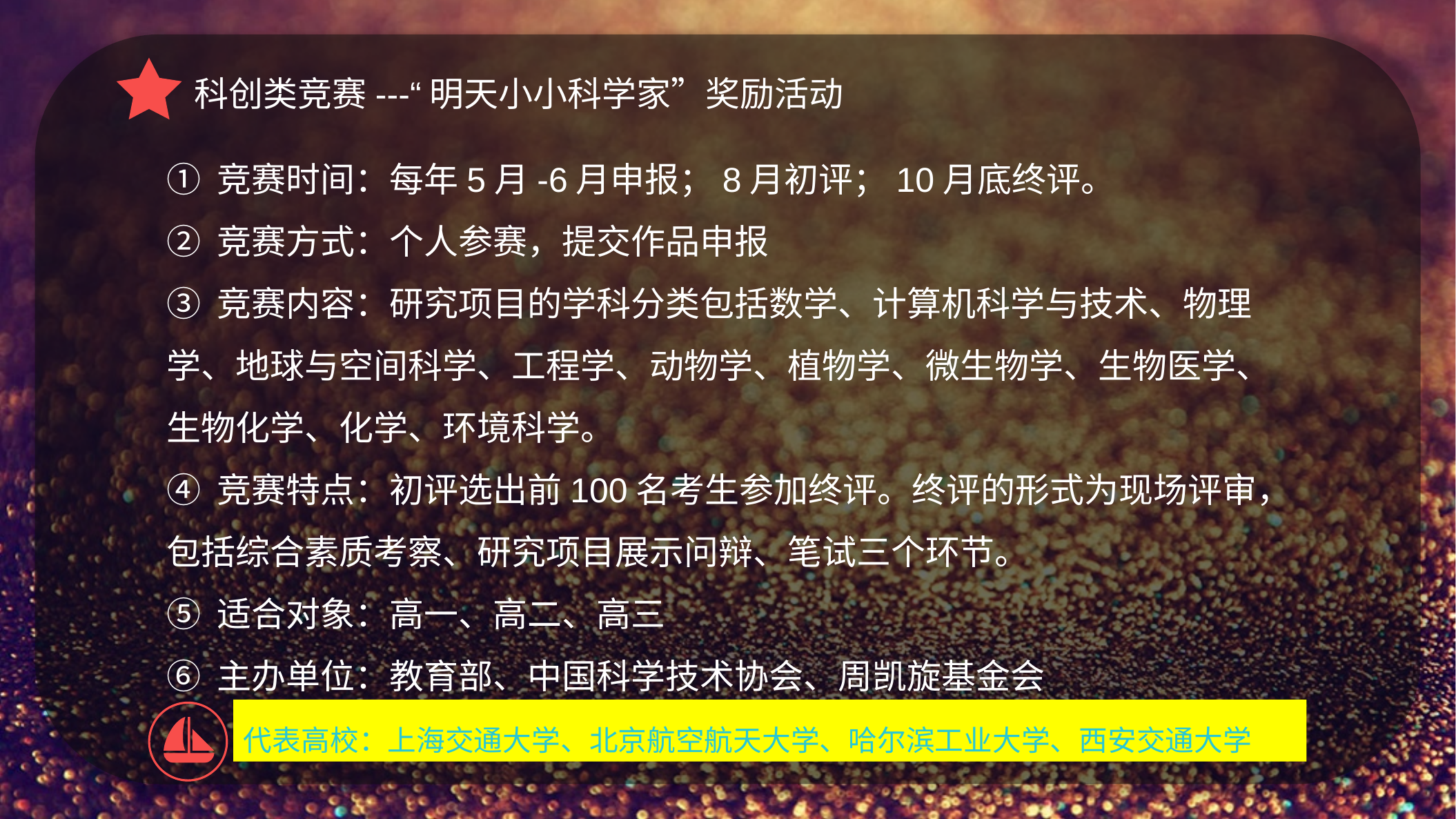

科创类竞赛---“明天小小科学家”奖励活动
① 竞赛时间：每年5月-6月申报；8月初评；10月底终评。
② 竞赛方式：个人参赛，提交作品申报
③ 竞赛内容：研究项目的学科分类包括数学、计算机科学与技术、物理学、地球与空间科学、工程学、动物学、植物学、微生物学、生物医学、生物化学、化学、环境科学。
④ 竞赛特点：初评选出前100名考生参加终评。终评的形式为现场评审，包括综合素质考察、研究项目展示问辩、笔试三个环节。
⑤ 适合对象：高一、高二、高三
⑥ 主办单位：教育部、中国科学技术协会、周凯旋基金会
代表高校：上海交通大学、北京航空航天大学、哈尔滨工业大学、西安交通大学